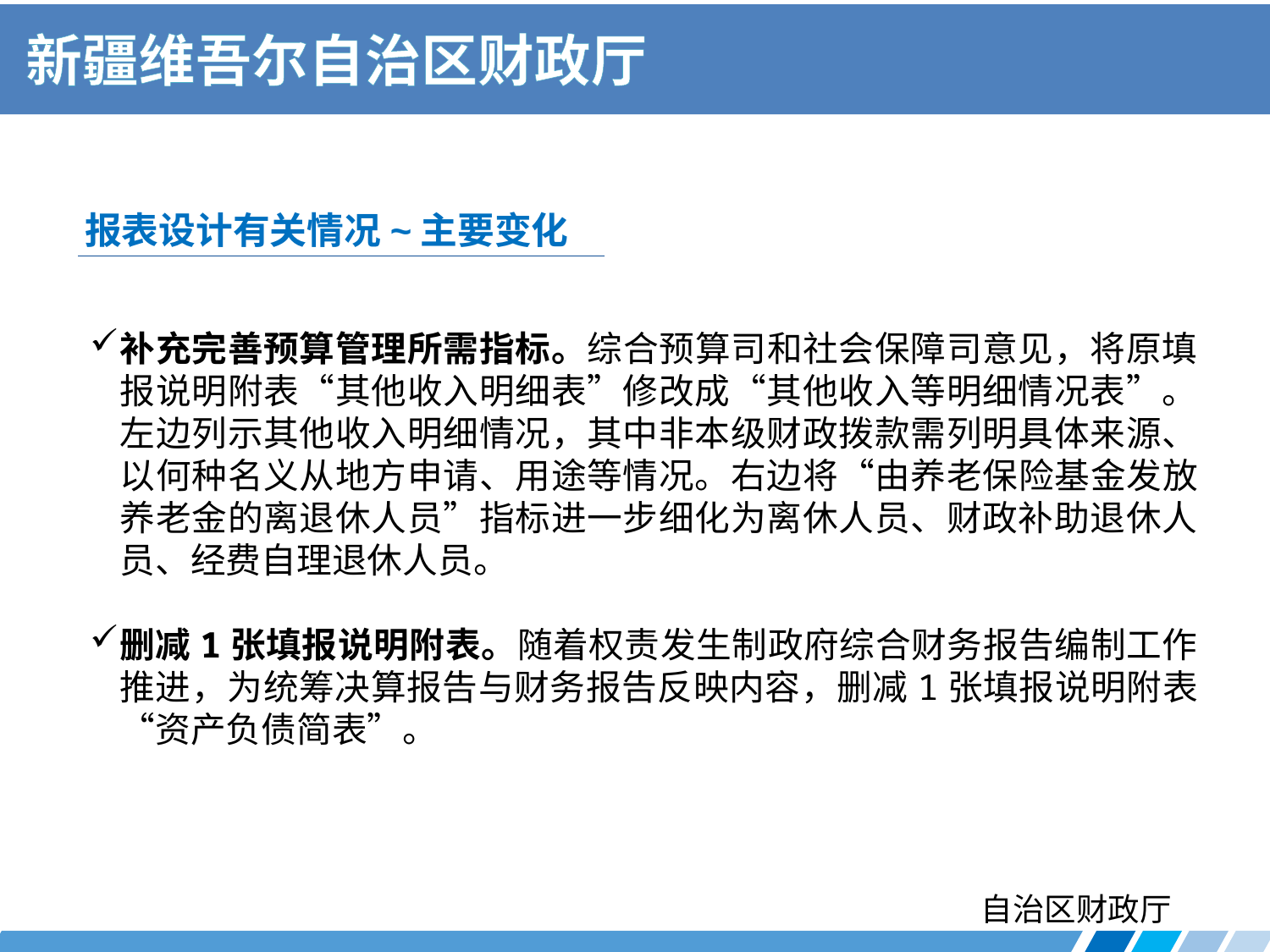

报表设计有关情况~主要变化

补充完善预算管理所需指标。综合预算司和社会保障司意见，将原填报说明附表“其他收入明细表”修改成“其他收入等明细情况表”。左边列示其他收入明细情况，其中非本级财政拨款需列明具体来源、以何种名义从地方申请、用途等情况。右边将“由养老保险基金发放养老金的离退休人员”指标进一步细化为离休人员、财政补助退休人员、经费自理退休人员。

删减1张填报说明附表。随着权责发生制政府综合财务报告编制工作推进，为统筹决算报告与财务报告反映内容，删减1张填报说明附表“资产负债简表”。

8